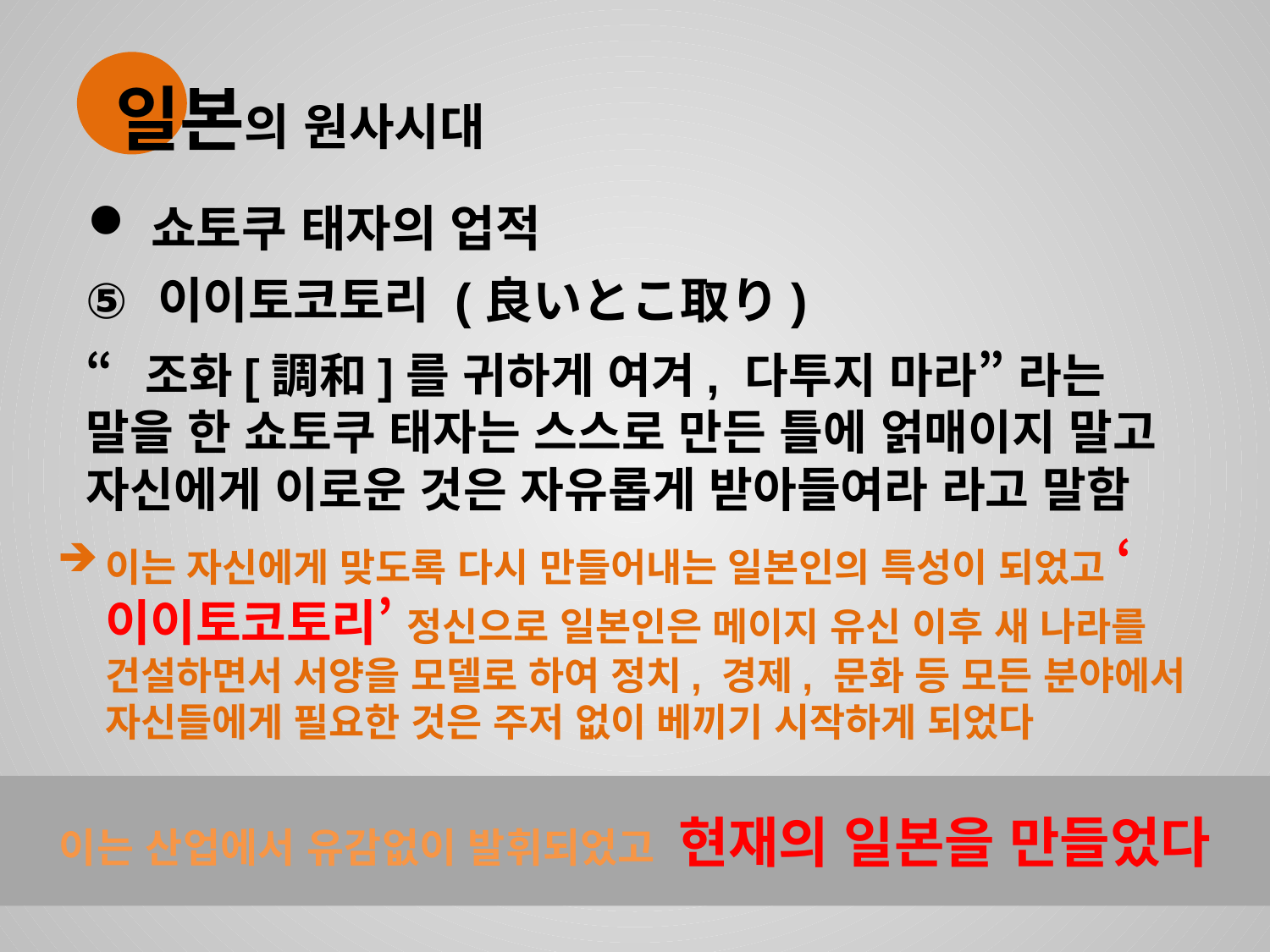

일본의 원사시대
쇼토쿠 태자의 업적
이이토코토리 (良いとこ取り)
“조화[調和]를 귀하게 여겨, 다투지 마라” 라는
말을 한 쇼토쿠 태자는 스스로 만든 틀에 얽매이지 말고
자신에게 이로운 것은 자유롭게 받아들여라 라고 말함
이는 자신에게 맞도록 다시 만들어내는 일본인의 특성이 되었고 ‘이이토코토리’ 정신으로 일본인은 메이지 유신 이후 새 나라를 건설하면서 서양을 모델로 하여 정치, 경제, 문화 등 모든 분야에서 자신들에게 필요한 것은 주저 없이 베끼기 시작하게 되었다
이는 산업에서 유감없이 발휘되었고  현재의 일본을 만들었다